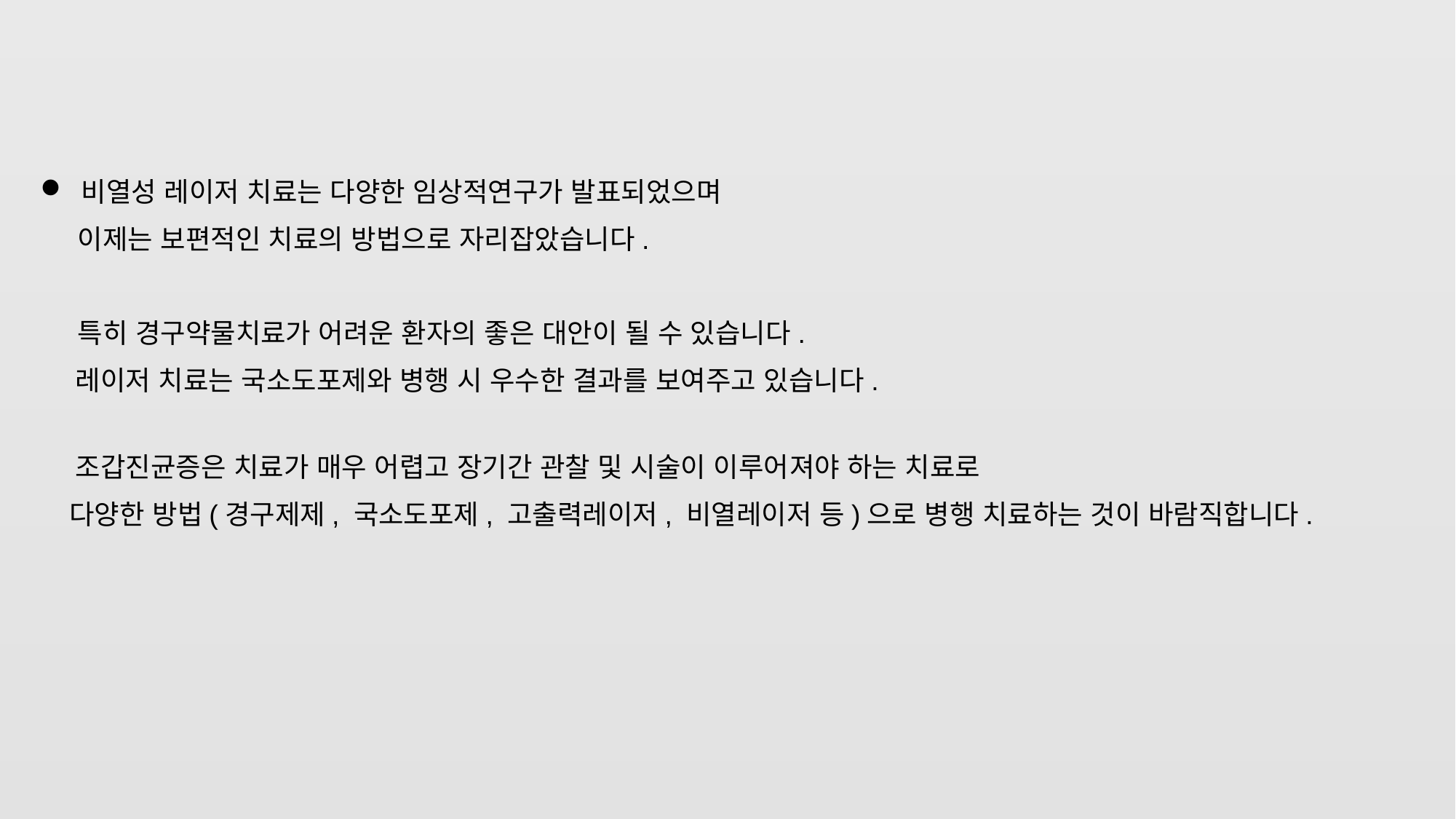

비열성 레이저 치료는 다양한 임상적연구가 발표되었으며
    이제는 보편적인 치료의 방법으로 자리잡았습니다.

    특히 경구약물치료가 어려운 환자의 좋은 대안이 될 수 있습니다.
     레이저 치료는 국소도포제와 병행 시 우수한 결과를 보여주고 있습니다.

     조갑진균증은 치료가 매우 어렵고 장기간 관찰 및 시술이 이루어져야 하는 치료로
    다양한 방법(경구제제, 국소도포제, 고출력레이저, 비열레이저 등)으로 병행 치료하는 것이 바람직합니다.